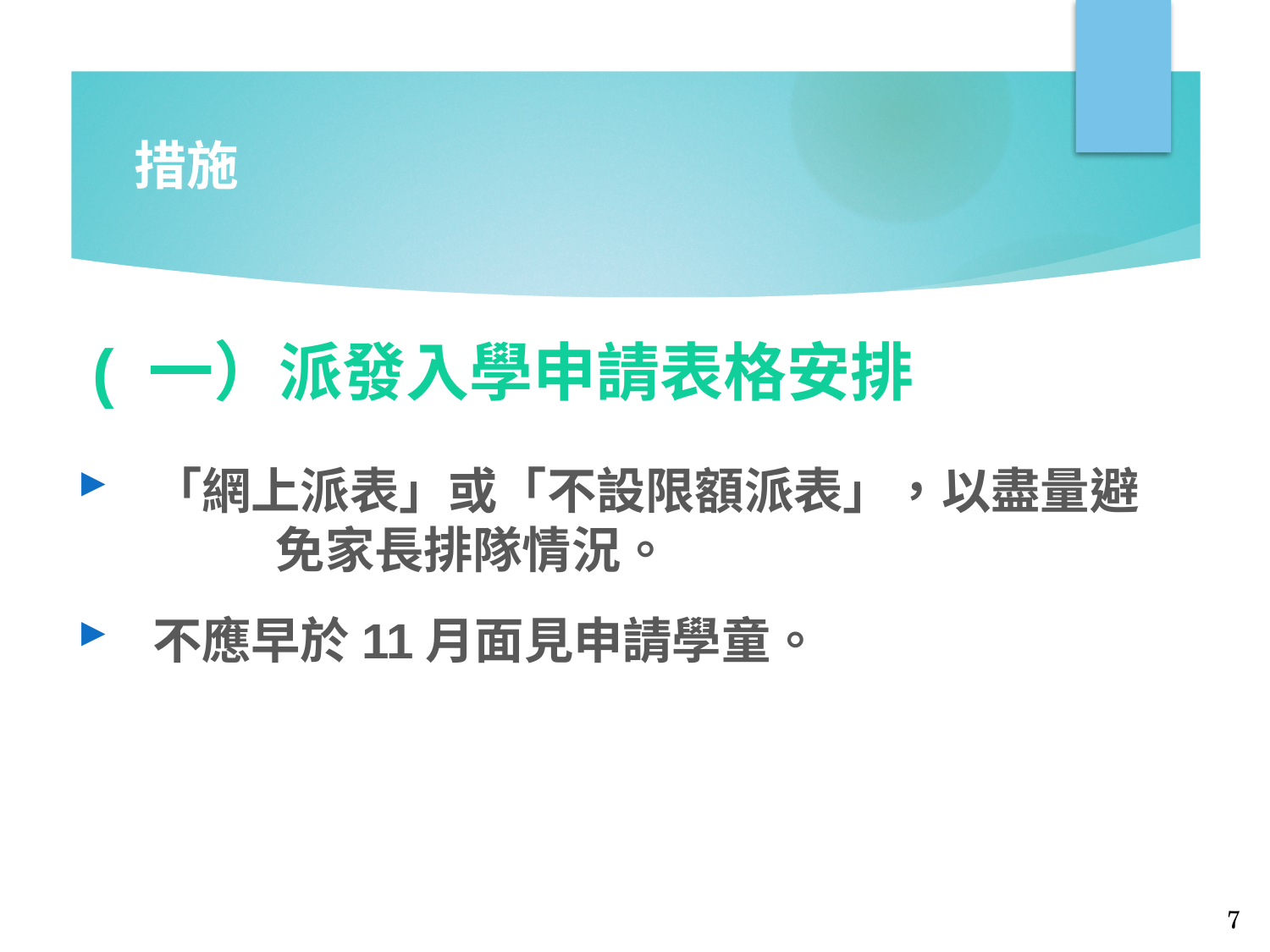

# 措施
( 一）派發入學申請表格安排

「網上派表」或「不設限額派表」，以盡量避             免家長排隊情況。
不應早於11月面見申請學童。

7